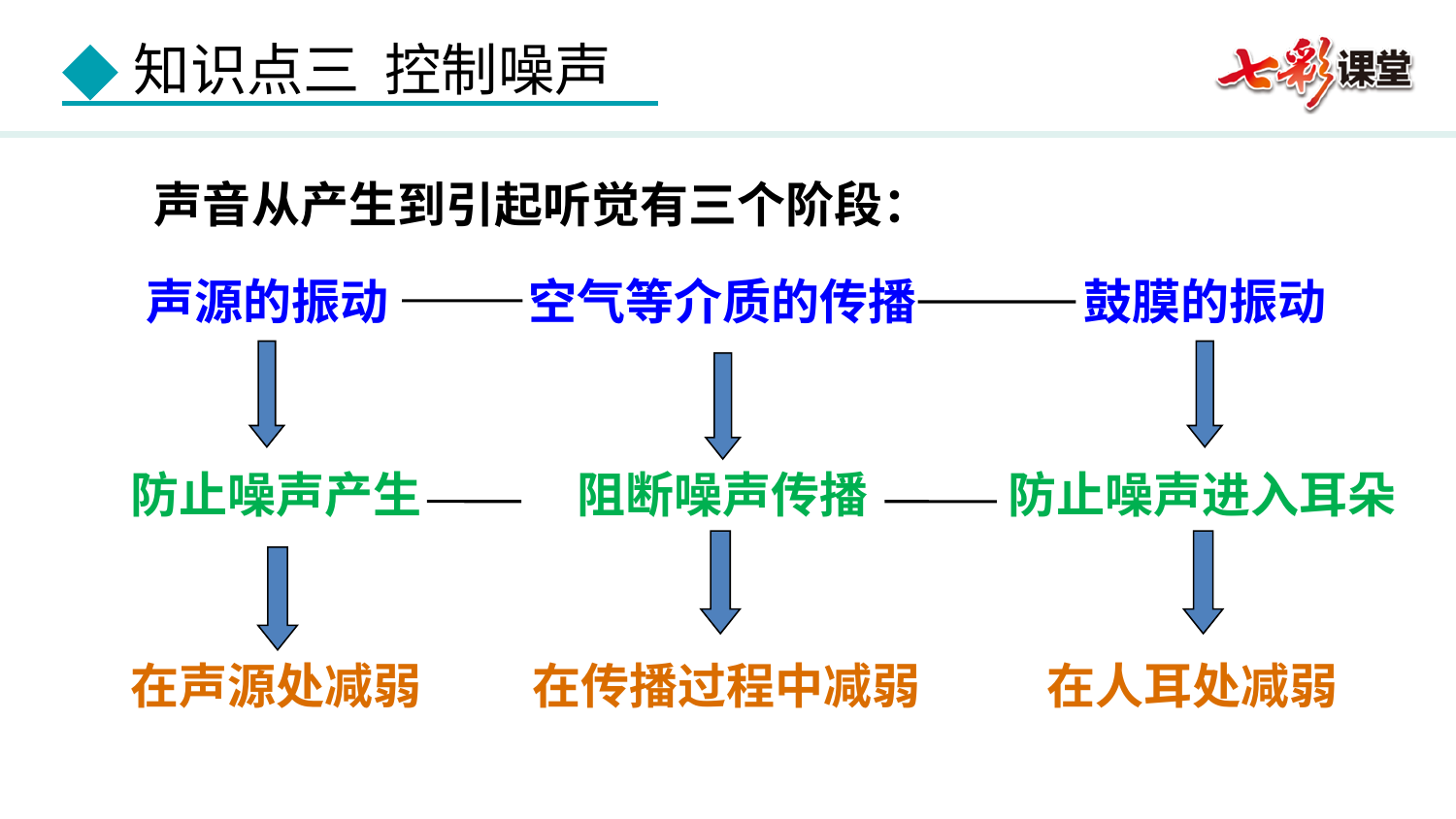

声音从产生到引起听觉有三个阶段：
声源的振动
空气等介质的传播
鼓膜的振动

防止噪声产生
阻断噪声传播
防止噪声进入耳朵

在声源处减弱
在传播过程中减弱
在人耳处减弱